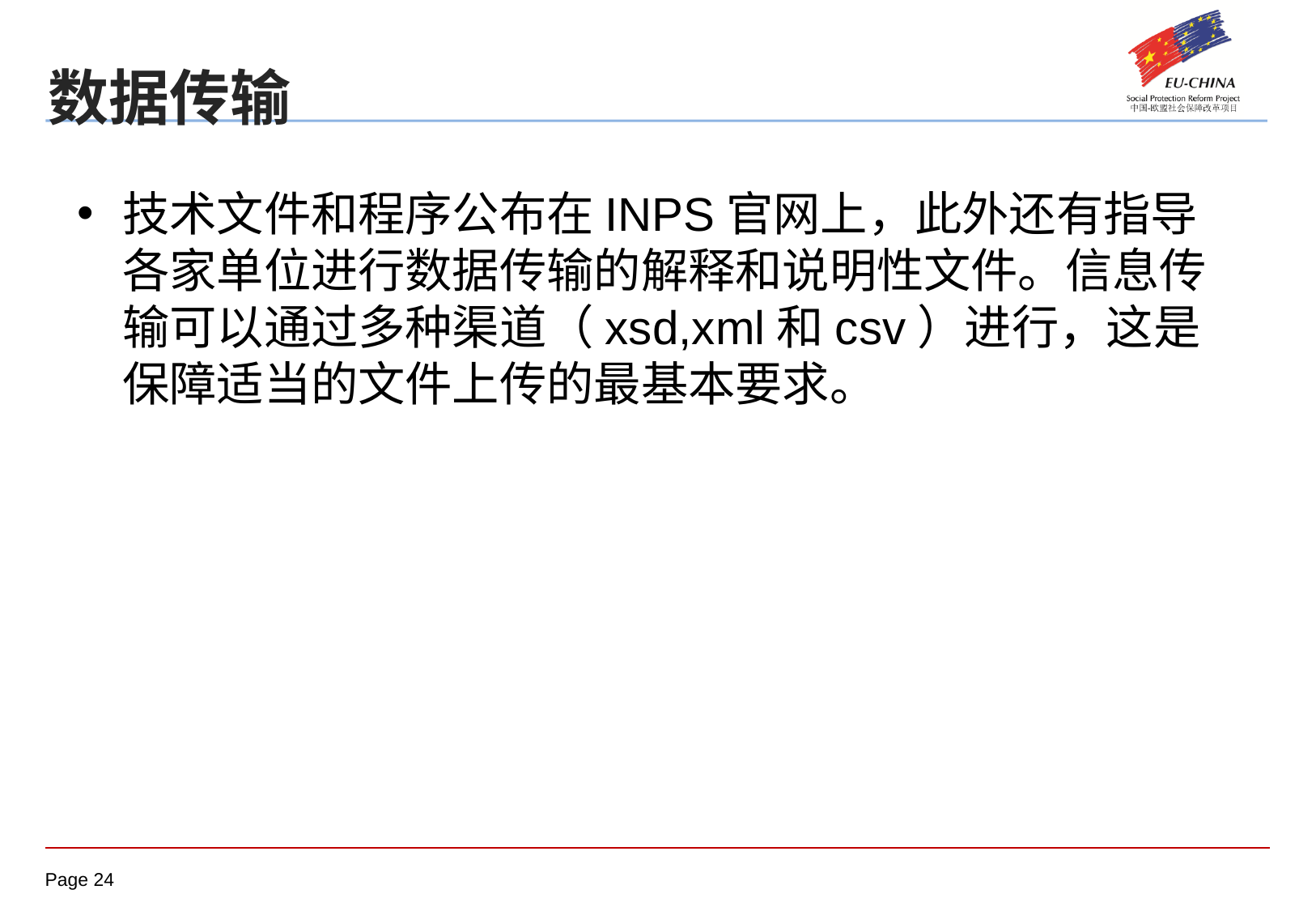

数据传输
技术文件和程序公布在INPS官网上，此外还有指导各家单位进行数据传输的解释和说明性文件。信息传输可以通过多种渠道（xsd,xml和csv）进行，这是保障适当的文件上传的最基本要求。